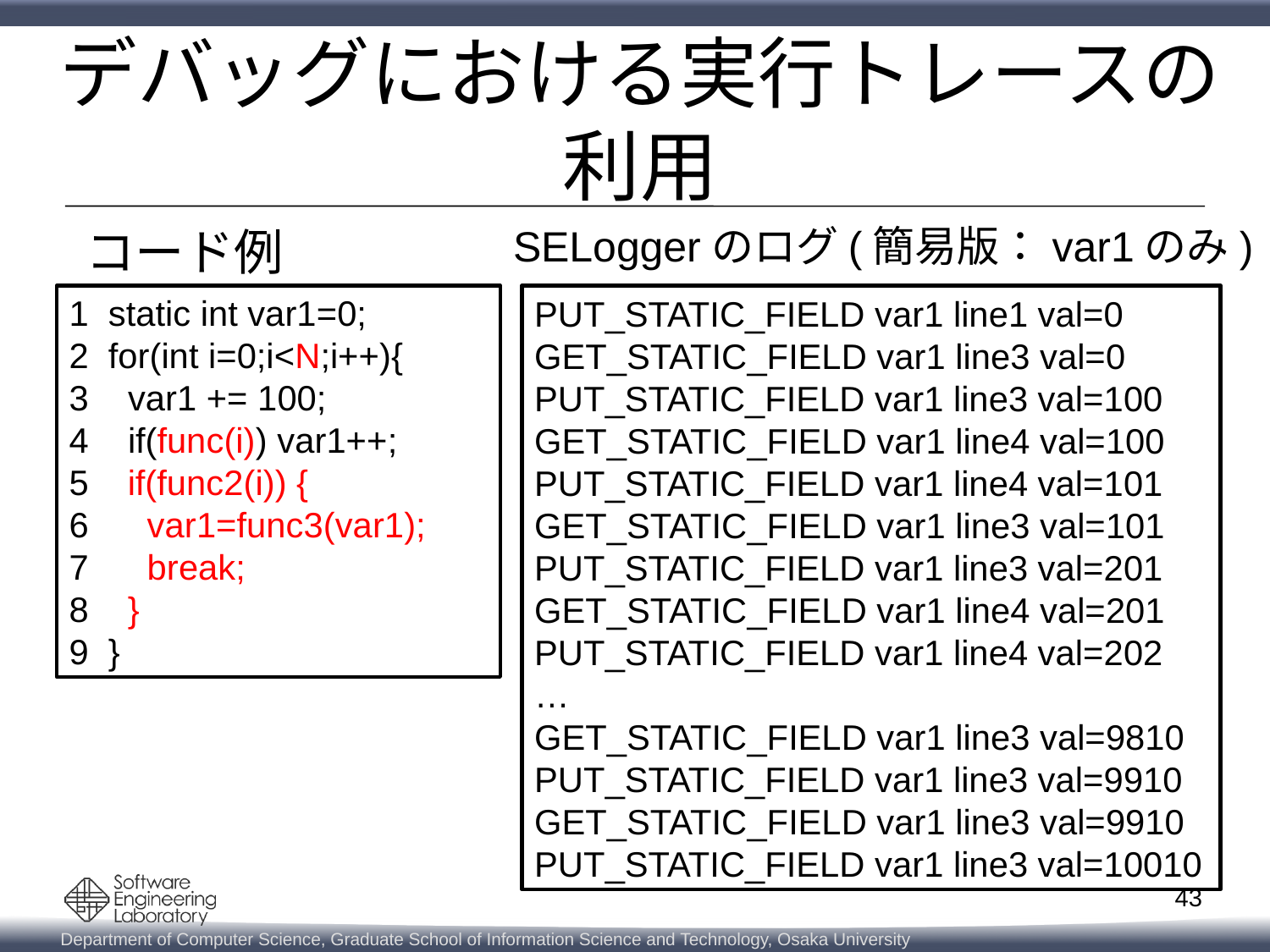

# デバッグにおける実行トレースの利用
SELoggerのログ(簡易版：var1のみ)
コード例
1  static int var1=0;
2  for(int i=0;i<N;i++){
3    var1 += 100;
4    if(func(i)) var1++;
5    if(func2(i)) {
6      var1=func3(var1);
7      break;
8    }
9  }
PUT_STATIC_FIELD var1 line1 val=0
GET_STATIC_FIELD var1 line3 val=0
PUT_STATIC_FIELD var1 line3 val=100
GET_STATIC_FIELD var1 line4 val=100
PUT_STATIC_FIELD var1 line4 val=101
GET_STATIC_FIELD var1 line3 val=101
PUT_STATIC_FIELD var1 line3 val=201
GET_STATIC_FIELD var1 line4 val=201
PUT_STATIC_FIELD var1 line4 val=202
…
GET_STATIC_FIELD var1 line3 val=9810
PUT_STATIC_FIELD var1 line3 val=9910
GET_STATIC_FIELD var1 line3 val=9910
PUT_STATIC_FIELD var1 line3 val=10010
43